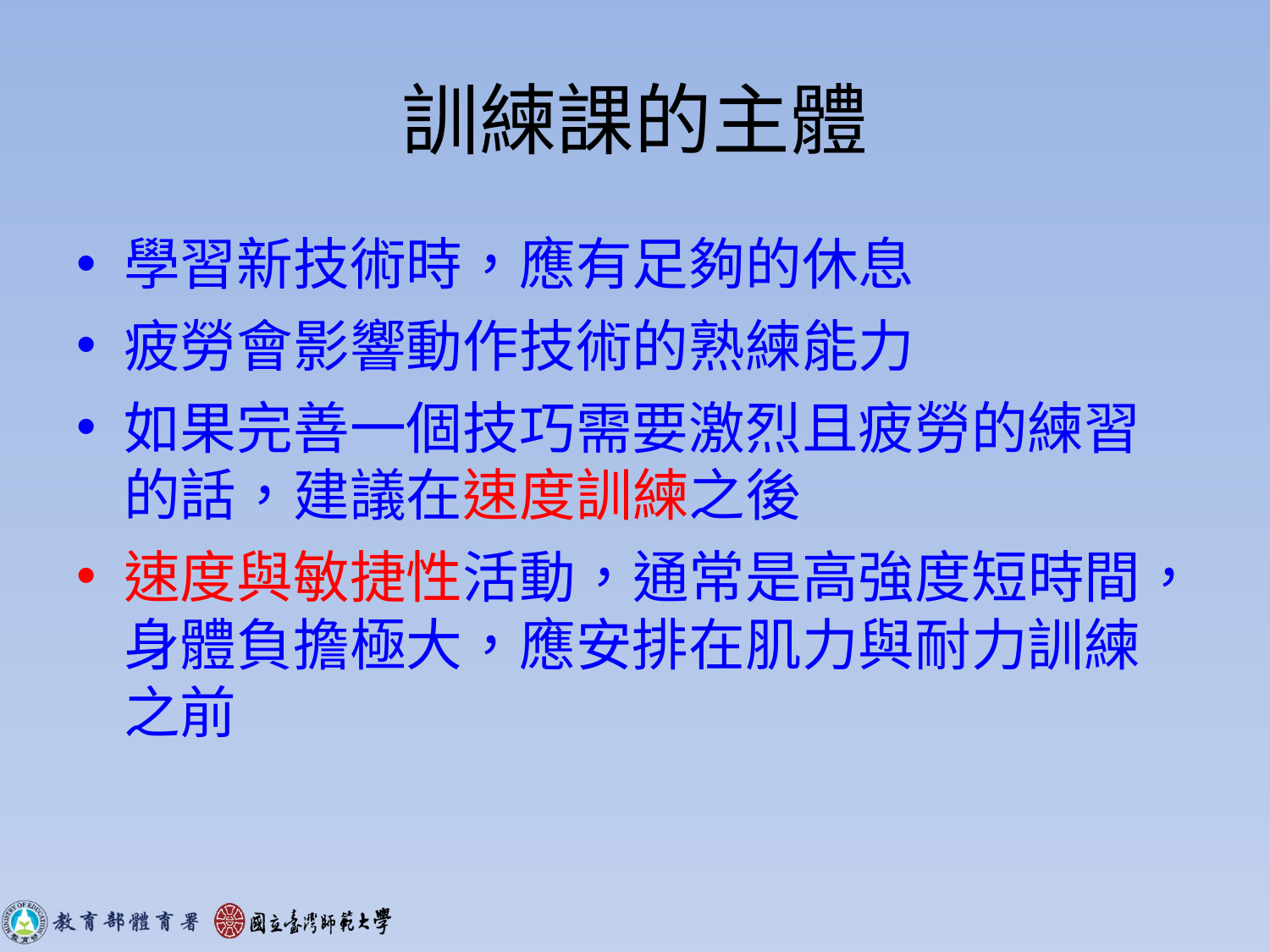

# 訓練課的主體
學習新技術時，應有足夠的休息
疲勞會影響動作技術的熟練能力
如果完善一個技巧需要激烈且疲勞的練習的話，建議在速度訓練之後
速度與敏捷性活動，通常是高強度短時間，身體負擔極大，應安排在肌力與耐力訓練之前